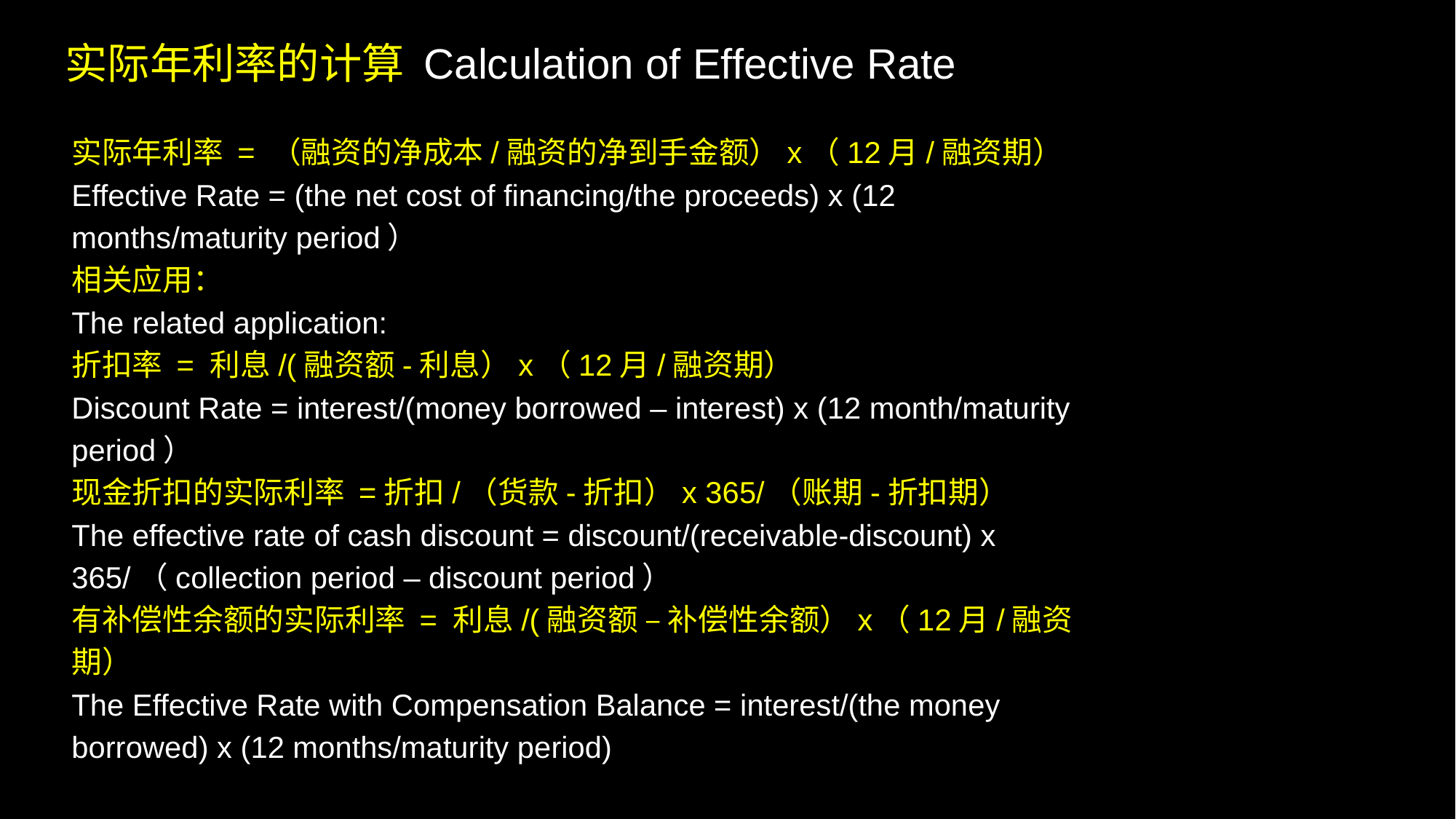

实际年利率的计算 Calculation of Effective Rate
实际年利率 = （融资的净成本/融资的净到手金额）x（12月/融资期）
Effective Rate = (the net cost of financing/the proceeds) x (12 months/maturity period）
相关应用：
The related application:
折扣率 = 利息/(融资额-利息）x（12月/融资期）
Discount Rate = interest/(money borrowed – interest) x (12 month/maturity period）
现金折扣的实际利率 =折扣/（货款-折扣）x 365/（账期-折扣期）
The effective rate of cash discount = discount/(receivable-discount) x 365/（collection period – discount period）
有补偿性余额的实际利率 = 利息/(融资额 – 补偿性余额）x（12月/融资期）
The Effective Rate with Compensation Balance = interest/(the money borrowed) x (12 months/maturity period)